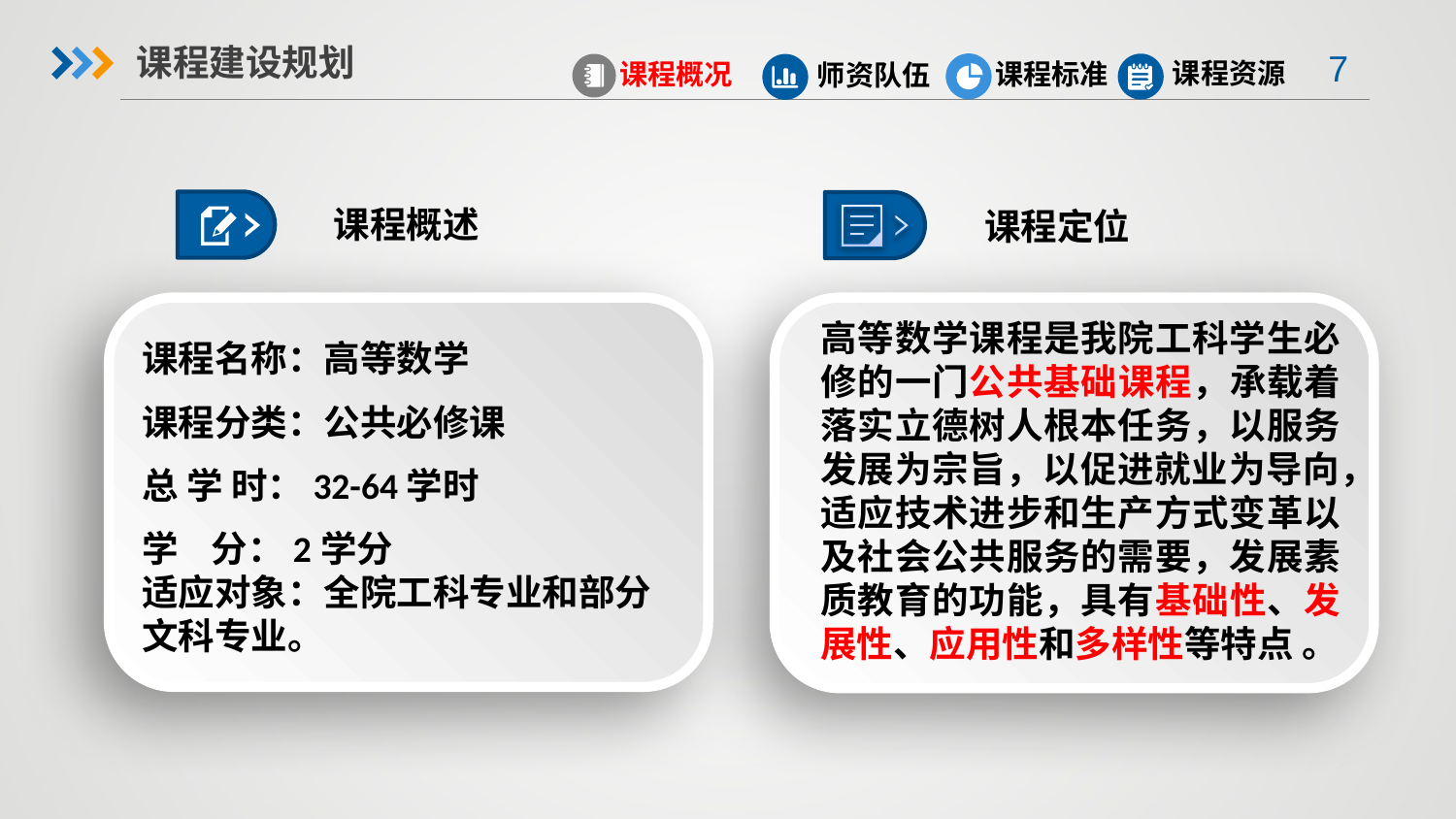

课程建设规划
课程资源
课程概况
课程标准
师资队伍

课程概述
课程定位
课程名称：高等数学
课程分类：公共必修课
总 学 时：32-64学时
学    分：2学分
适应对象：全院工科专业和部分文科专业。

高等数学课程是我院工科学生必修的一门公共基础课程，承载着落实立德树人根本任务，以服务发展为宗旨，以促进就业为导向，适应技术进步和生产方式变革以及社会公共服务的需要，发展素质教育的功能，具有基础性、发展性、应用性和多样性等特点 。